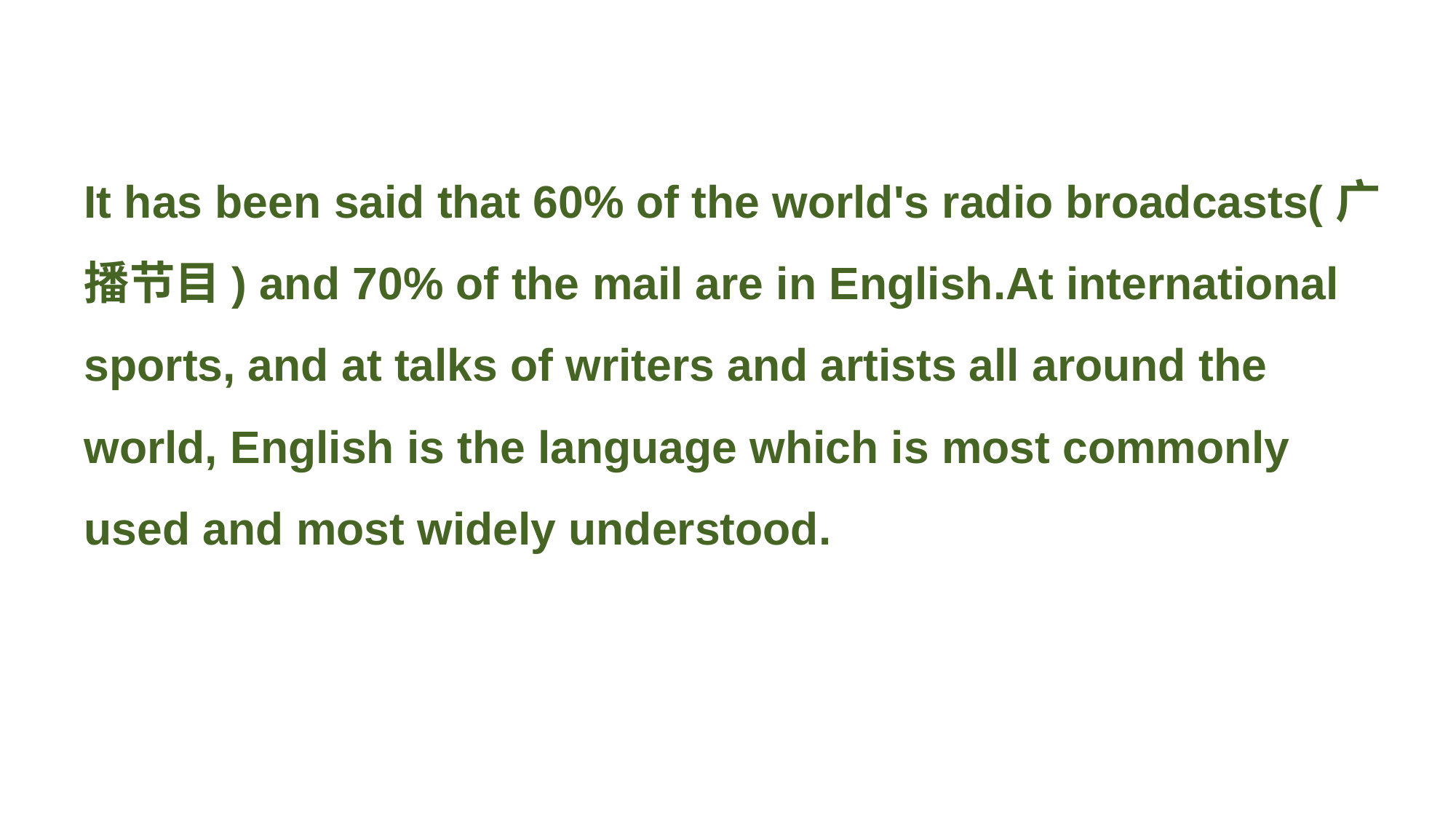

It has been said that 60% of the world's radio broadcasts(广播节目) and 70% of the mail are in English.At international sports, and at talks of writers and artists all around the world, English is the language which is most commonly used and most widely understood.